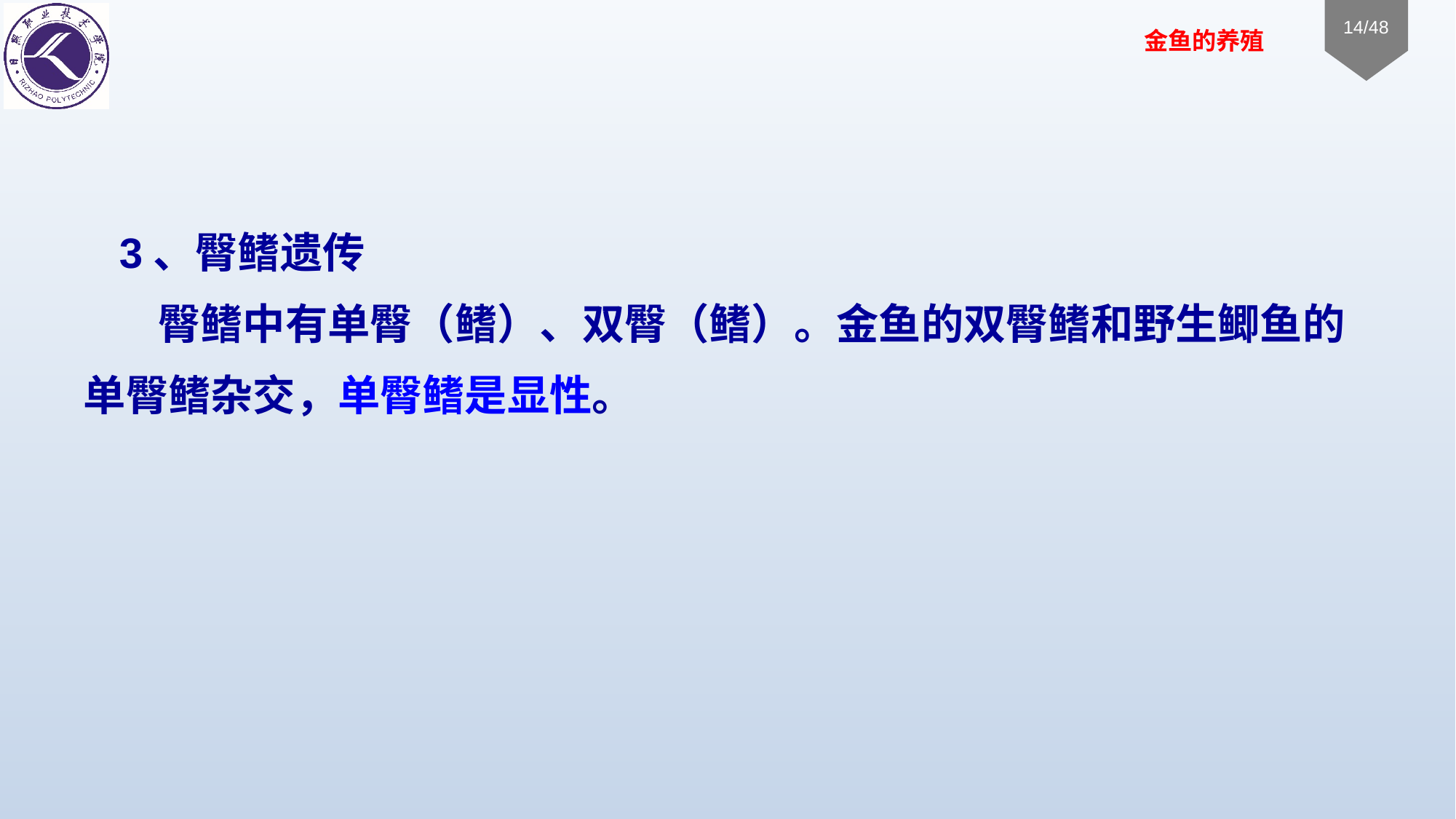

3、臀鳍遗传
   臀鳍中有单臀（鳍）、双臀（鳍）。金鱼的双臀鳍和野生鲫鱼的单臀鳍杂交，单臀鳍是显性。